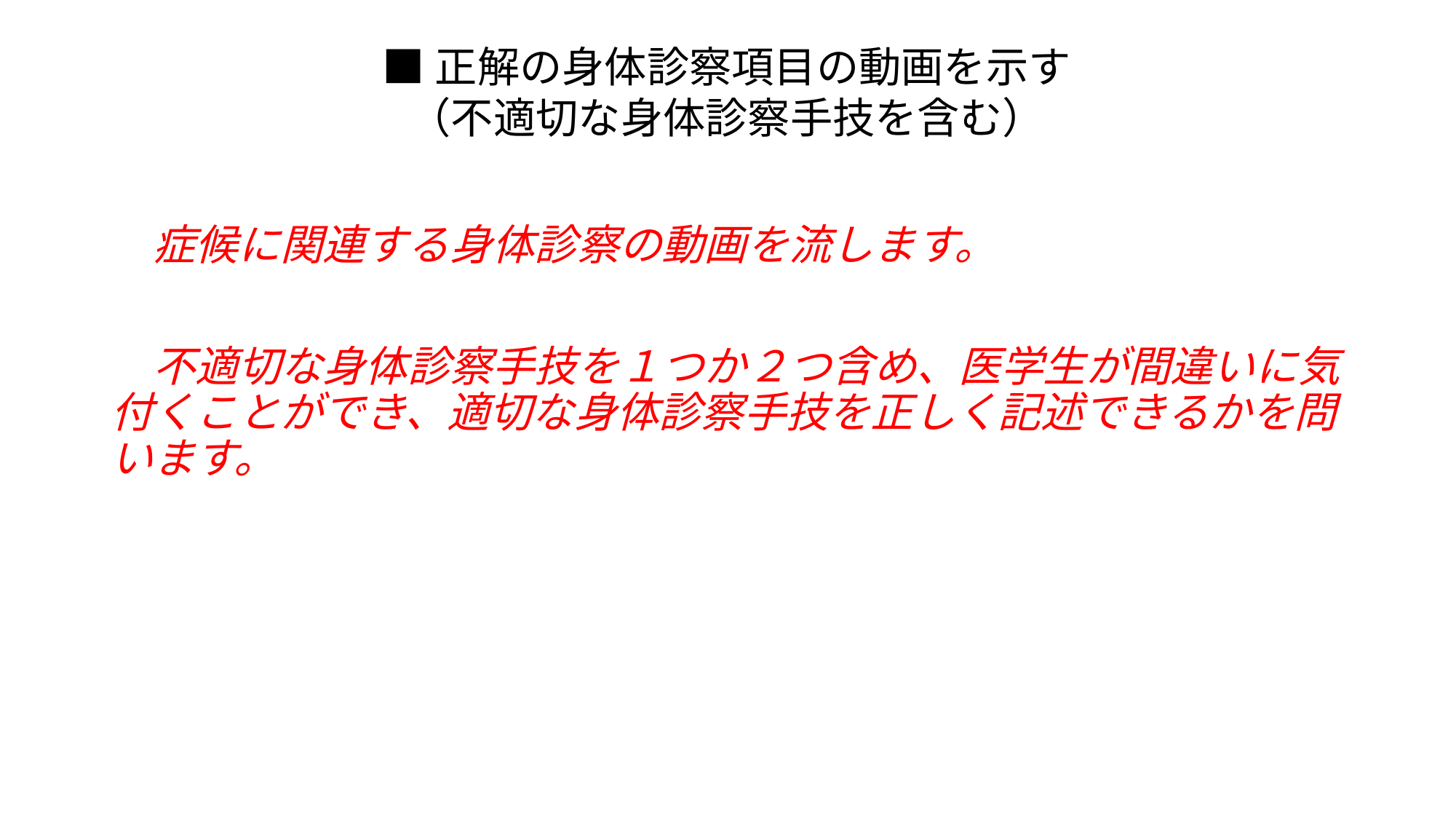

■正解の身体診察項目の動画を示す
（不適切な身体診察手技を含む）
　症候に関連する身体診察の動画を流します。

　不適切な身体診察手技を１つか２つ含め、医学生が間違いに気付くことができ、適切な身体診察手技を正しく記述できるかを問います。